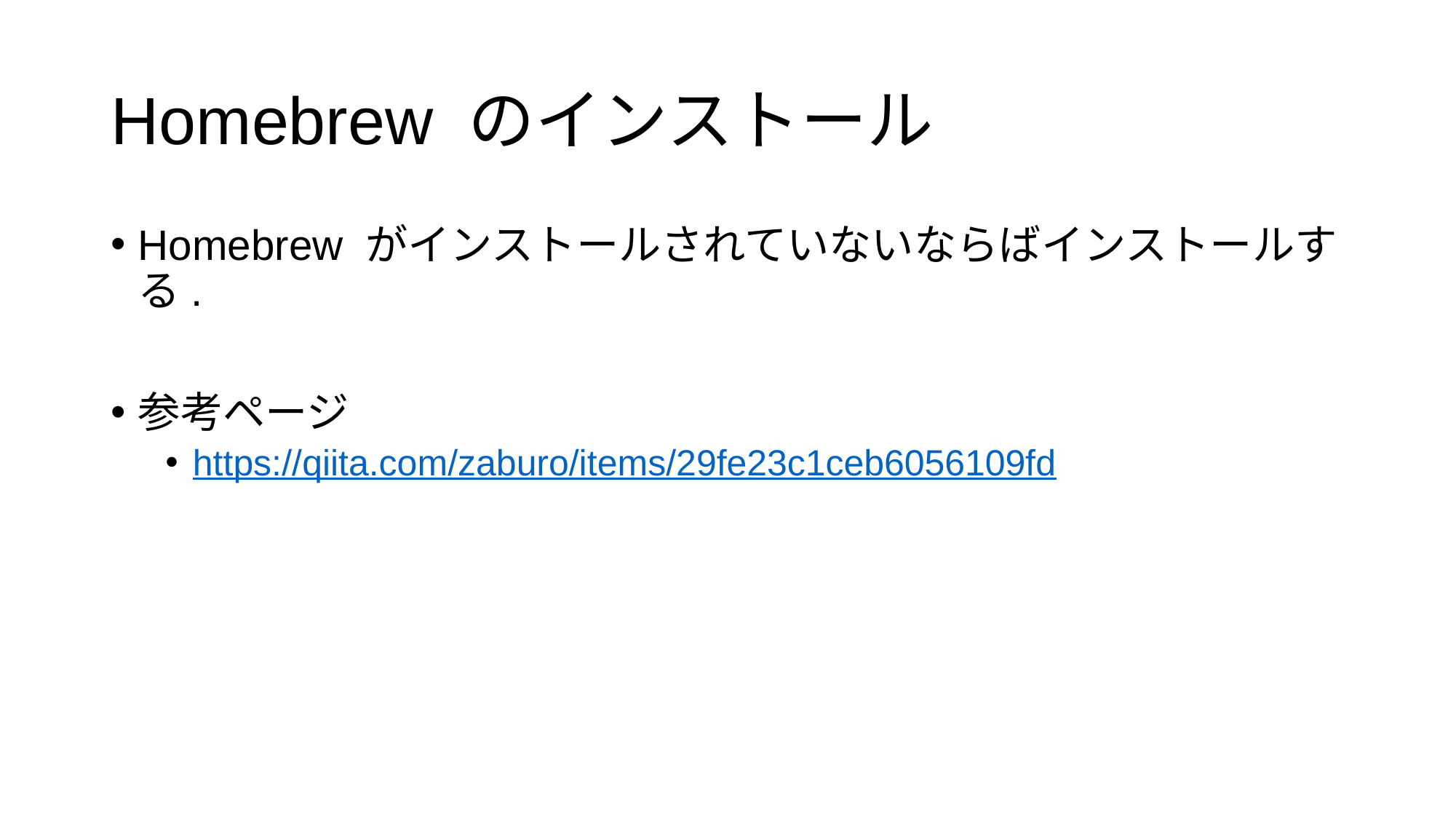

# Homebrew のインストール
Homebrew がインストールされていないならばインストールする.

参考ページ
https://qiita.com/zaburo/items/29fe23c1ceb6056109fd